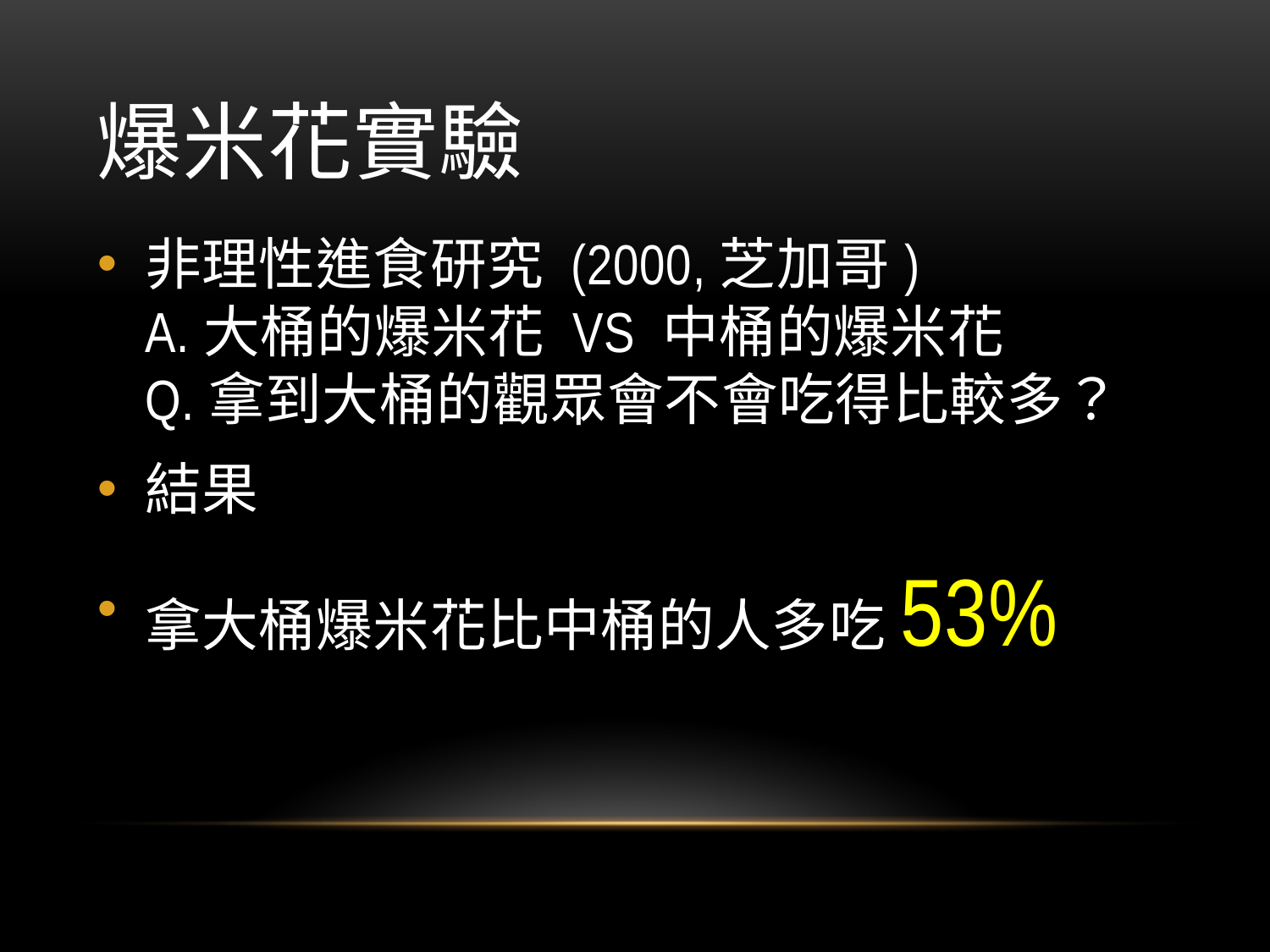

# 爆米花實驗
非理性進食研究 (2000,芝加哥)
A.大桶的爆米花 VS 中桶的爆米花
Q.拿到大桶的觀眾會不會吃得比較多？
結果
拿大桶爆米花比中桶的人多吃53%